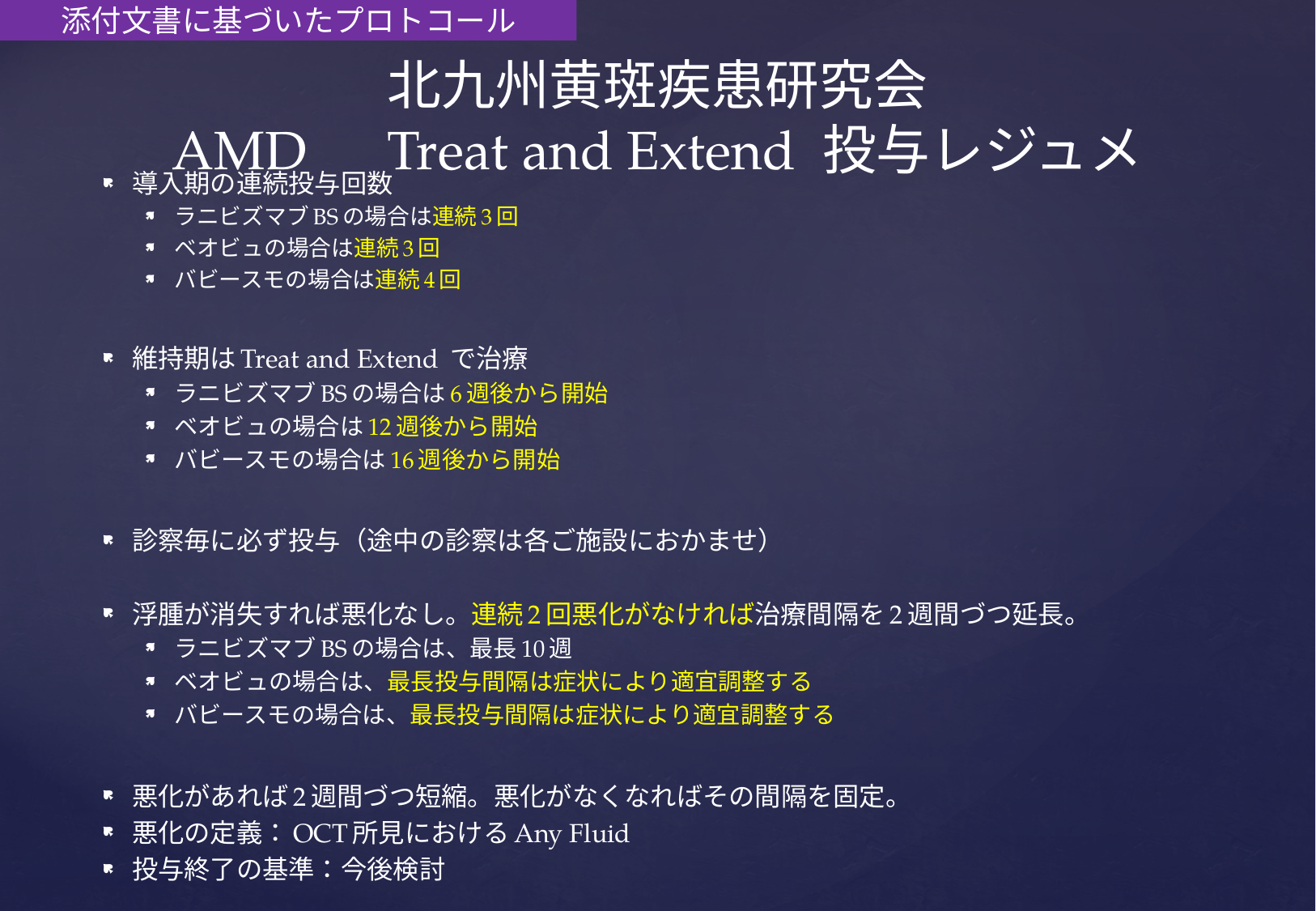

添付文書に基づいたプロトコール
# 北九州黄斑疾患研究会 AMD　Treat and Extend 投与レジュメ
導入期の連続投与回数
ラニビズマブBSの場合は連続3回
ベオビュの場合は連続3回
バビースモの場合は連続4回

維持期はTreat and Extend で治療
ラニビズマブBSの場合は6週後から開始
ベオビュの場合は12週後から開始
バビースモの場合は16週後から開始

診察毎に必ず投与（途中の診察は各ご施設におかませ）

浮腫が消失すれば悪化なし。連続2回悪化がなければ治療間隔を2週間づつ延長。
ラニビズマブBSの場合は、最長10週
ベオビュの場合は、最長投与間隔は症状により適宜調整する
バビースモの場合は、最長投与間隔は症状により適宜調整する

悪化があれば2週間づつ短縮。悪化がなくなればその間隔を固定。
悪化の定義：OCT所見におけるAny Fluid
投与終了の基準：今後検討